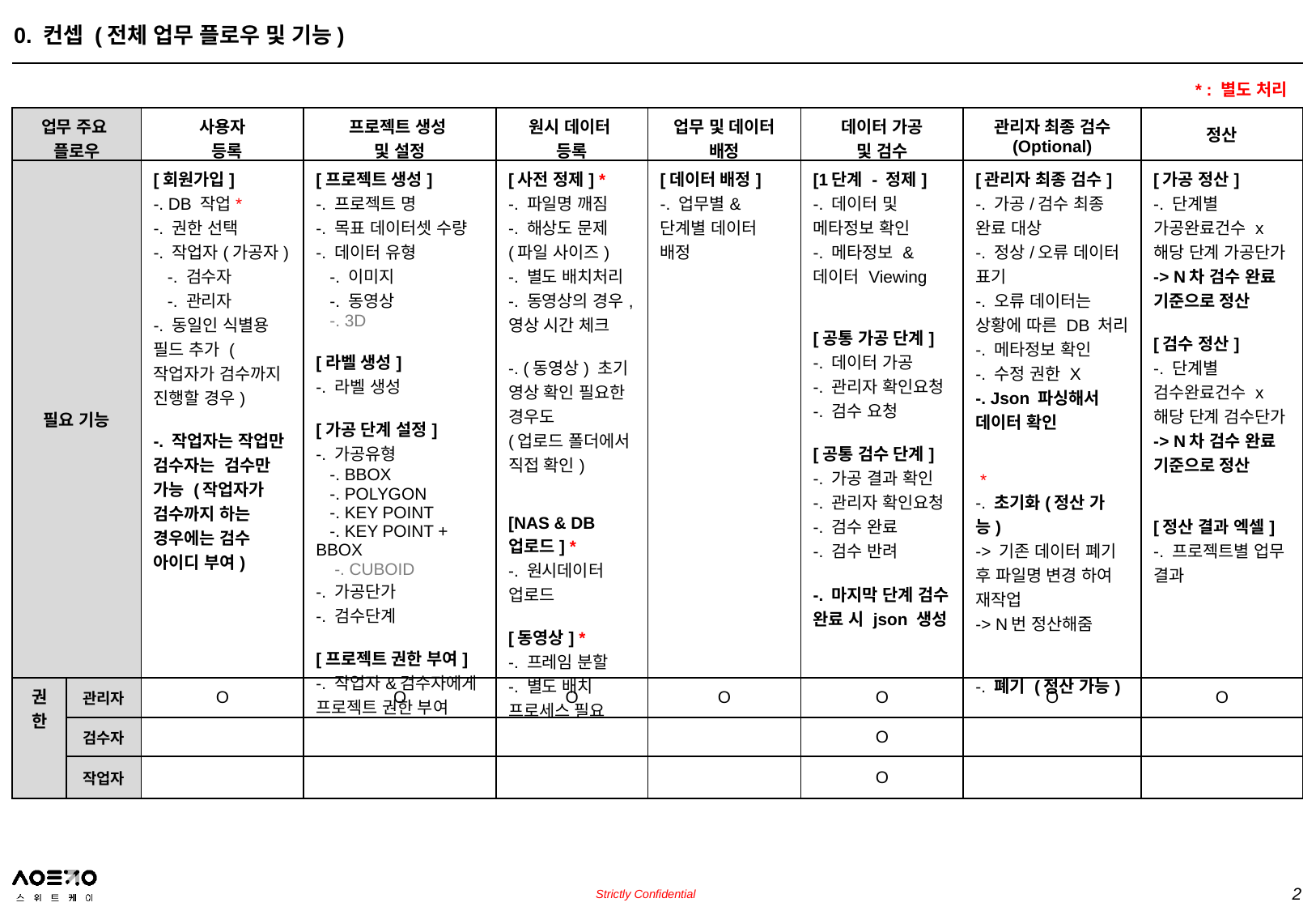

0. 컨셉 (전체 업무 플로우 및 기능)
* : 별도 처리
| 업무 주요 플로우 |  | 사용자 등록 | 프로젝트 생성 및 설정 | 원시 데이터 등록 | 업무 및 데이터 배정 | 데이터 가공 및 검수 | 관리자 최종 검수 (Optional) | 정산 |
| --- | --- | --- | --- | --- | --- | --- | --- | --- |
| 필요 기능 |  | [회원가입] -. DB 작업\* -. 권한 선택 -. 작업자(가공자) -. 검수자 -. 관리자 -. 동일인 식별용 필드 추가 (작업자가 검수까지 진행할 경우) -. 작업자는 작업만 검수자는 검수만 가능 (작업자가 검수까지 하는 경우에는 검수 아이디 부여) | [프로젝트 생성] -. 프로젝트 명 -. 목표 데이터셋 수량 -. 데이터 유형 -. 이미지 -. 동영상 -. 3D [라벨 생성] -. 라벨 생성 [가공 단계 설정] -. 가공유형 -. BBOX -. POLYGON -. KEY POINT -. KEY POINT + BBOX -. CUBOID -. 가공단가 -. 검수단계 [프로젝트 권한 부여] -. 작업자&검수자에게 프로젝트 권한 부여 | [사전 정제] \* -. 파일명 깨짐 -. 해상도 문제(파일 사이즈) -. 별도 배치처리 -. 동영상의 경우, 영상 시간 체크 -. (동영상) 초기 영상 확인 필요한 경우도 (업로드 폴더에서 직접 확인) [NAS & DB 업로드] \* -. 원시데이터 업로드 [동영상] \* -. 프레임 분할 -. 별도 배치 프로세스 필요 | [데이터 배정] -. 업무별&단계별 데이터 배정 | [1단계 - 정제] -. 데이터 및 메타정보 확인 -. 메타정보 & 데이터 Viewing [공통 가공 단계] -. 데이터 가공 -. 관리자 확인요청 -. 검수 요청 [공통 검수 단계] -. 가공 결과 확인 -. 관리자 확인요청 -. 검수 완료 -. 검수 반려 -. 마지막 단계 검수 완료 시 json 생성 | [관리자 최종 검수] -. 가공/검수 최종 완료 대상 -. 정상/오류 데이터 표기 -. 오류 데이터는 상황에 따른 DB 처리 -. 메타정보 확인 -. 수정 권한 X -. Json 파싱해서 데이터 확인 \* -. 초기화(정산 가능) -> 기존 데이터 폐기 후 파일명 변경 하여 재작업 -> N번 정산해줌 -. 폐기 (정산 가능) | [가공 정산] -. 단계별 가공완료건수 x 해당 단계 가공단가 -> N차 검수 완료 기준으로 정산 [검수 정산] -. 단계별 검수완료건수 x 해당 단계 검수단가 -> N차 검수 완료 기준으로 정산 [정산 결과 엑셀] -. 프로젝트별 업무 결과 |
| 권한 | 관리자 | O | O | O | O | O | O | O |
| 일반 관리자 | 검수자 |  |  |  |  | O |  |  |
| 크라우드 워커 (가공자) | 작업자 |  |  |  |  | O |  |  |